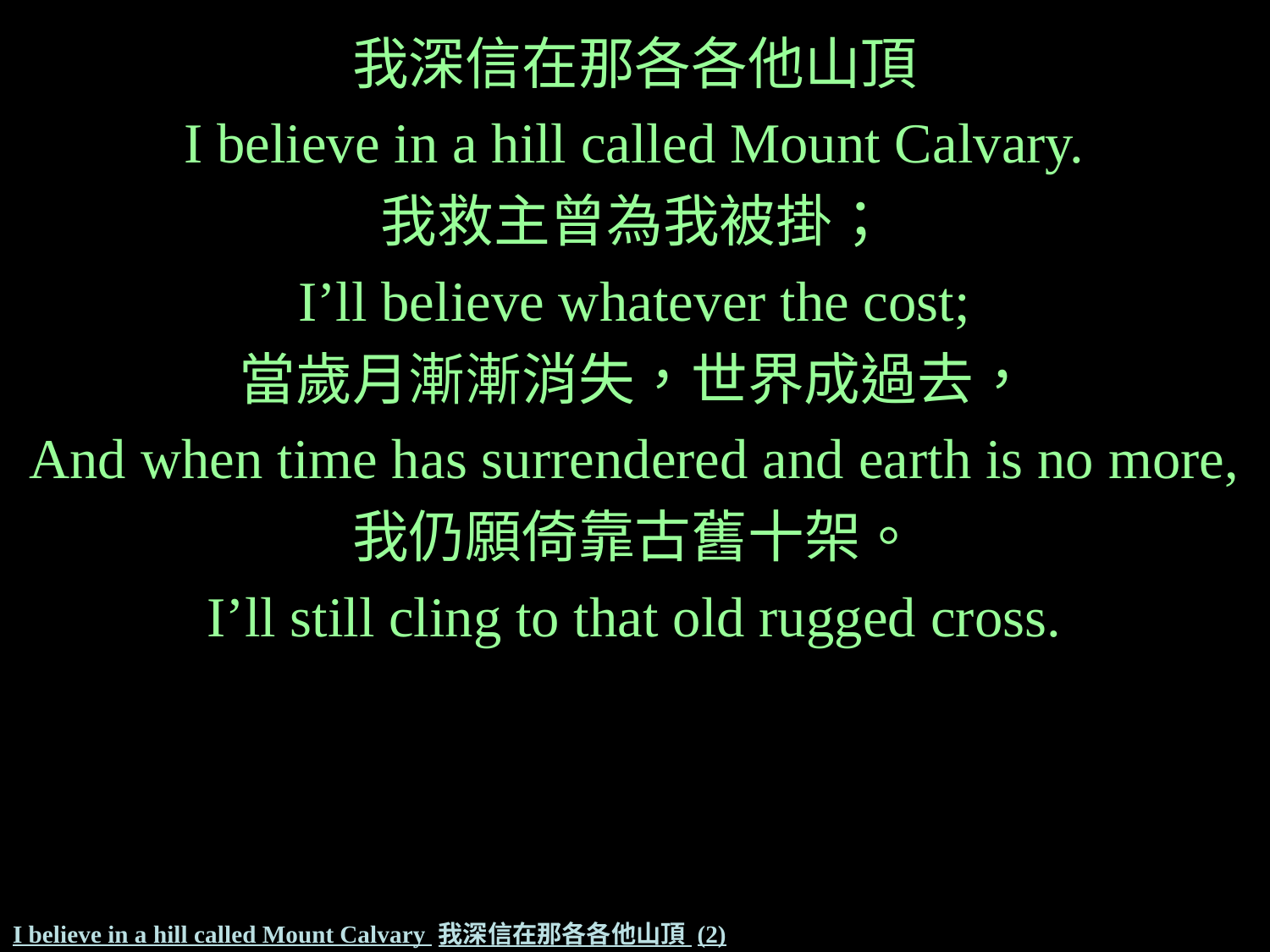

我深信在那各各他山頂
I believe in a hill called Mount Calvary.
我救主曾為我被掛；
I’ll believe whatever the cost;
當歲月漸漸消失，世界成過去，
And when time has surrendered and earth is no more,
我仍願倚靠古舊十架。
I’ll still cling to that old rugged cross.
# I believe in a hill called Mount Calvary 我深信在那各各他山頂 (2)